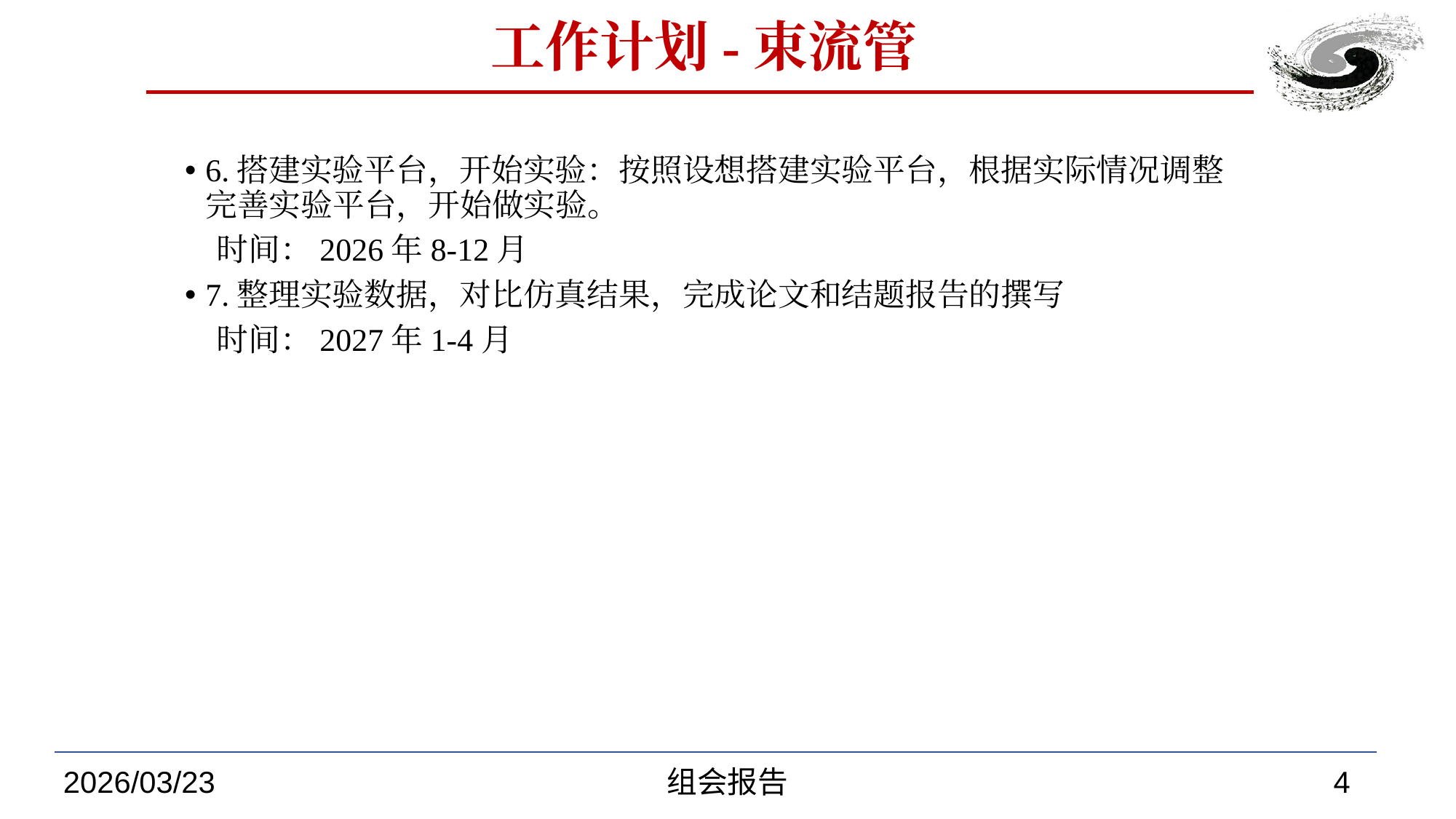

工作计划-束流管
6.搭建实验平台，开始实验：按照设想搭建实验平台，根据实际情况调整完善实验平台，开始做实验。
   时间：2026年8-12月
7.整理实验数据，对比仿真结果，完成论文和结题报告的撰写
   时间：2027年1-4月

2026/03/23
组会报告
4